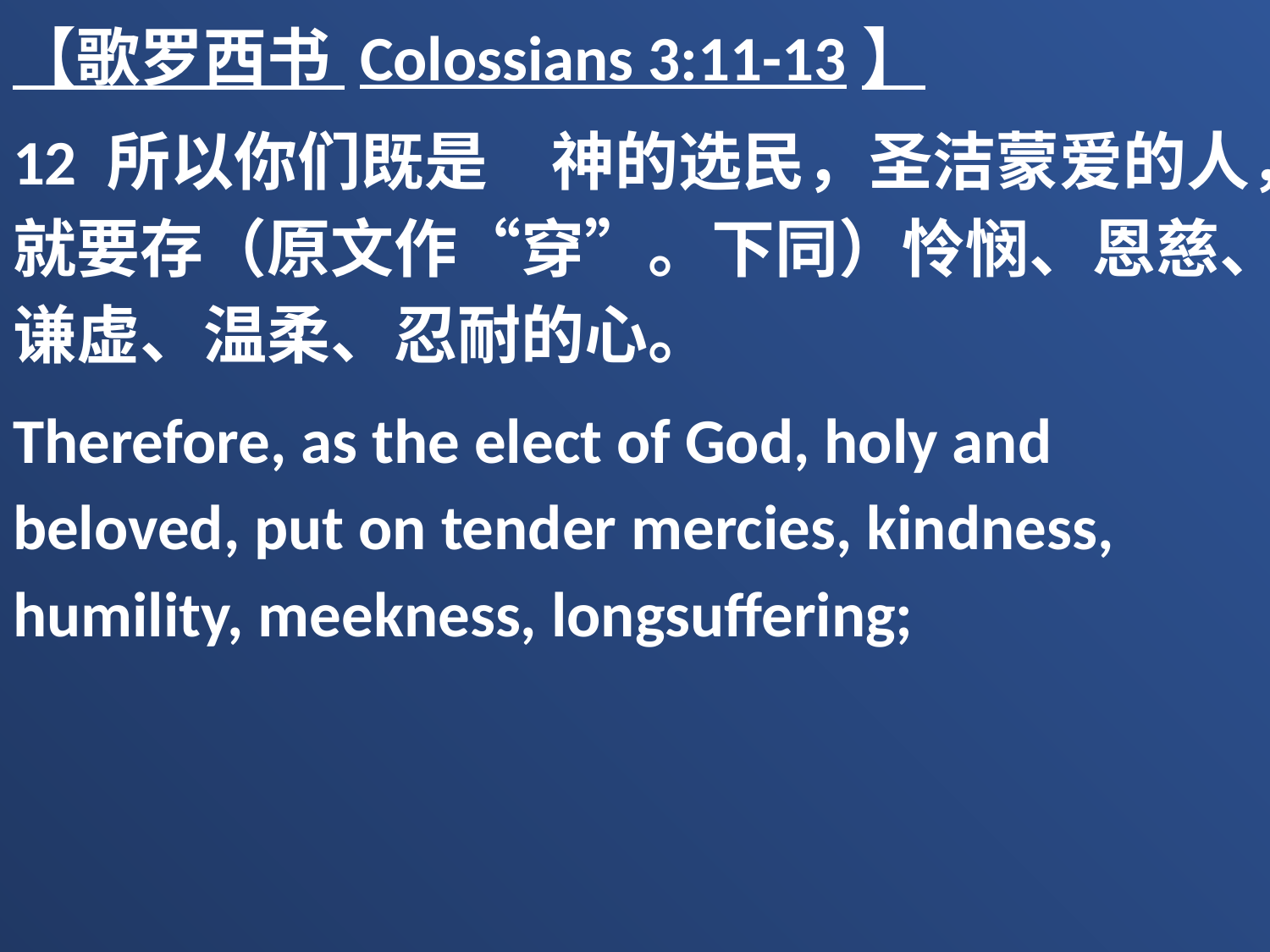

【歌罗西书 Colossians 3:11-13】
12 所以你们既是　神的选民，圣洁蒙爱的人，就要存（原文作“穿”。下同）怜悯、恩慈、谦虚、温柔、忍耐的心。
Therefore, as the elect of God, holy and beloved, put on tender mercies, kindness, humility, meekness, longsuffering;